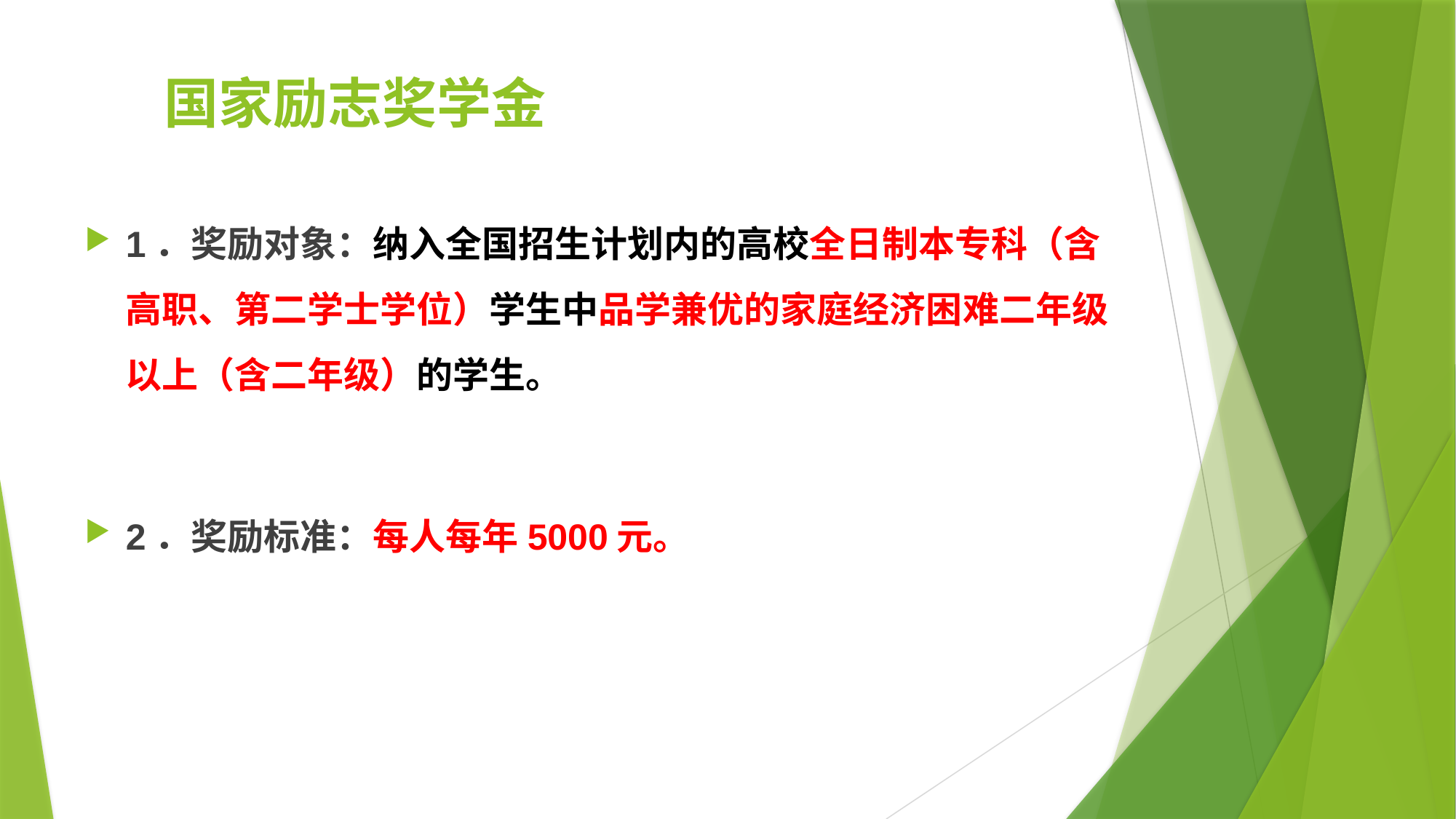

# 国家励志奖学金
1．奖励对象：纳入全国招生计划内的高校全日制本专科（含高职、第二学士学位）学生中品学兼优的家庭经济困难二年级以上（含二年级）的学生。

2．奖励标准：每人每年5000元。